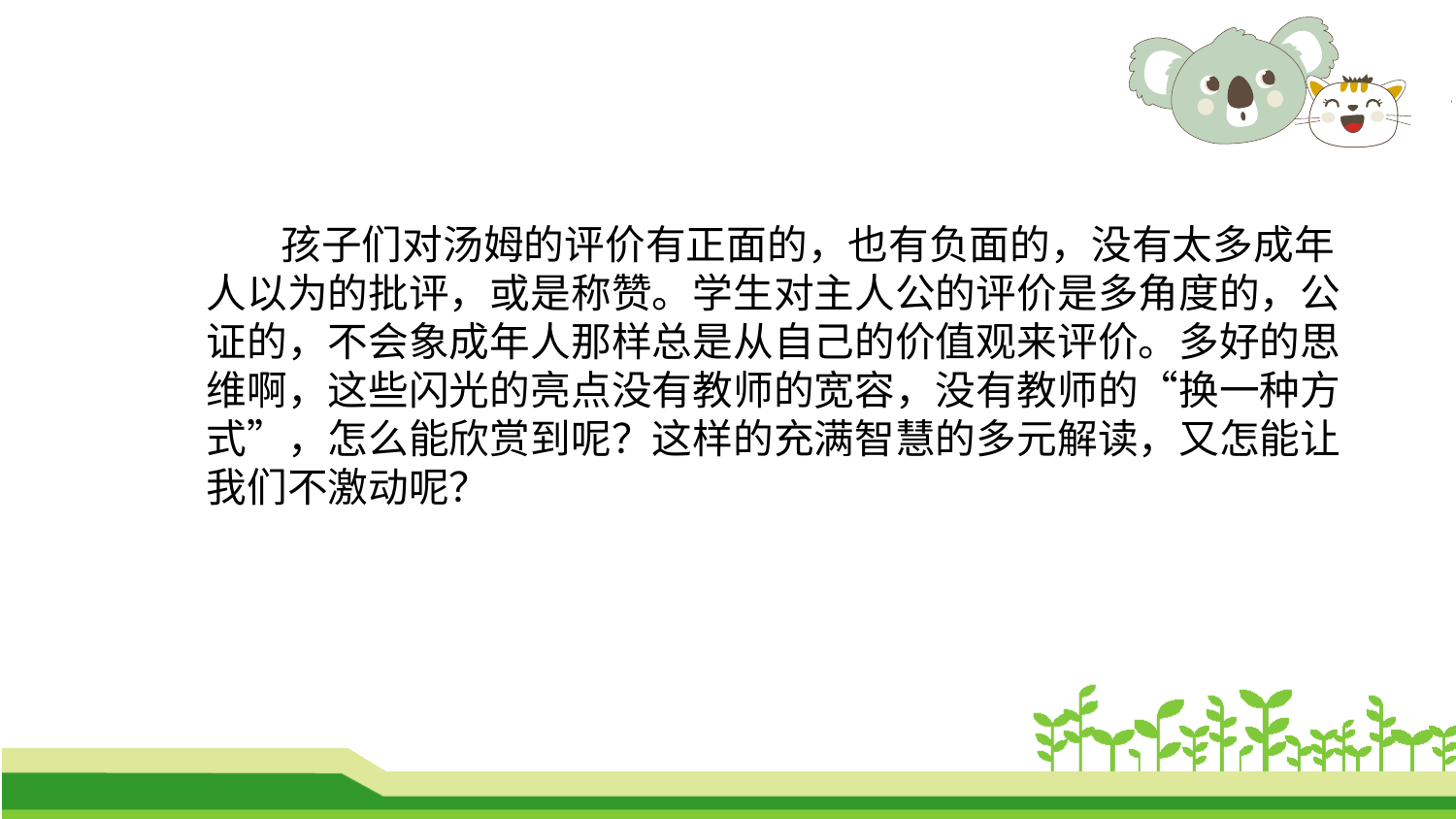

孩子们对汤姆的评价有正面的，也有负面的，没有太多成年人以为的批评，或是称赞。学生对主人公的评价是多角度的，公证的，不会象成年人那样总是从自己的价值观来评价。多好的思维啊，这些闪光的亮点没有教师的宽容，没有教师的“换一种方式”，怎么能欣赏到呢？这样的充满智慧的多元解读，又怎能让我们不激动呢？